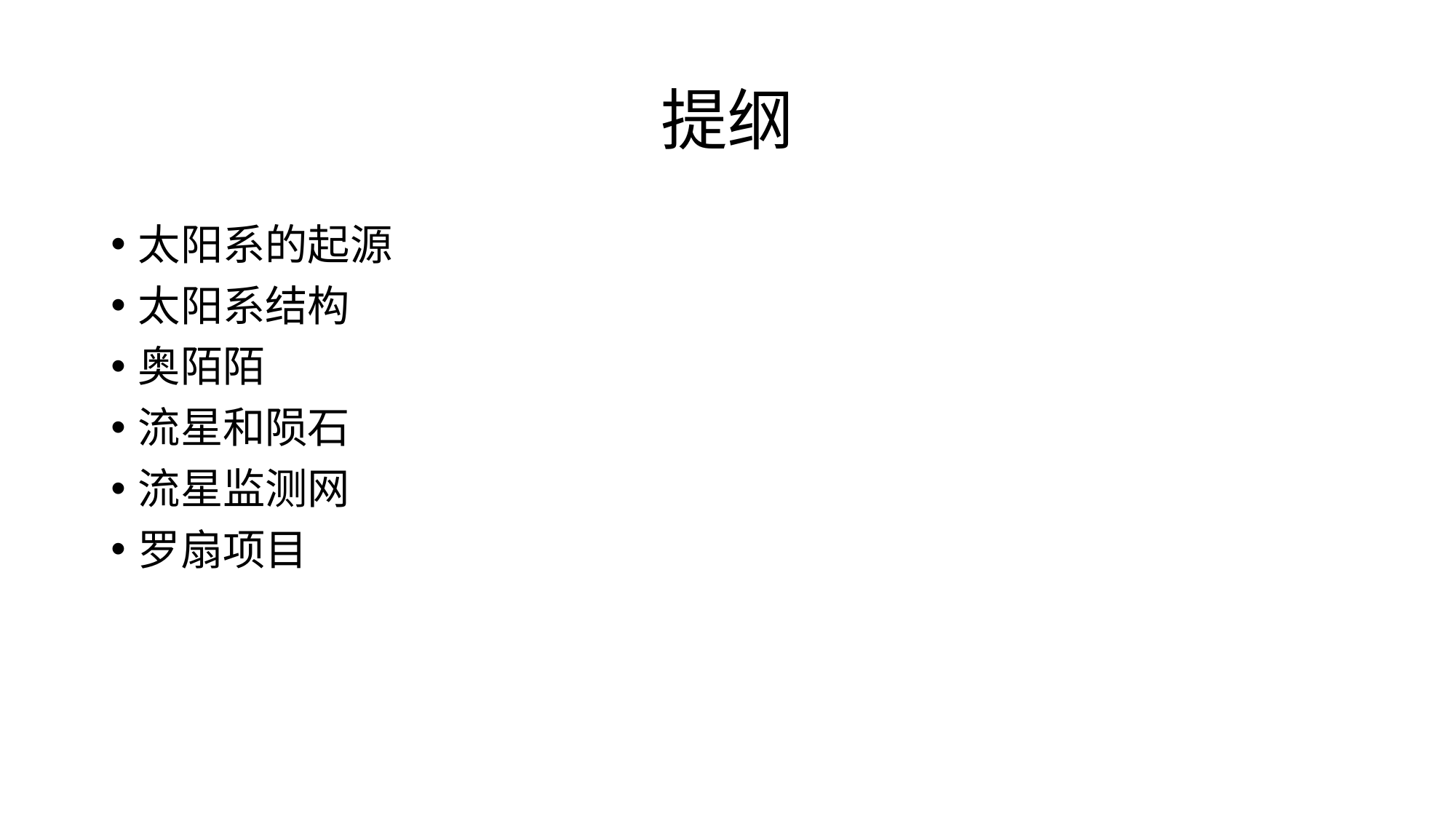

# 提纲
太阳系的起源
太阳系结构
奥陌陌
流星和陨石
流星监测网
罗扇项目